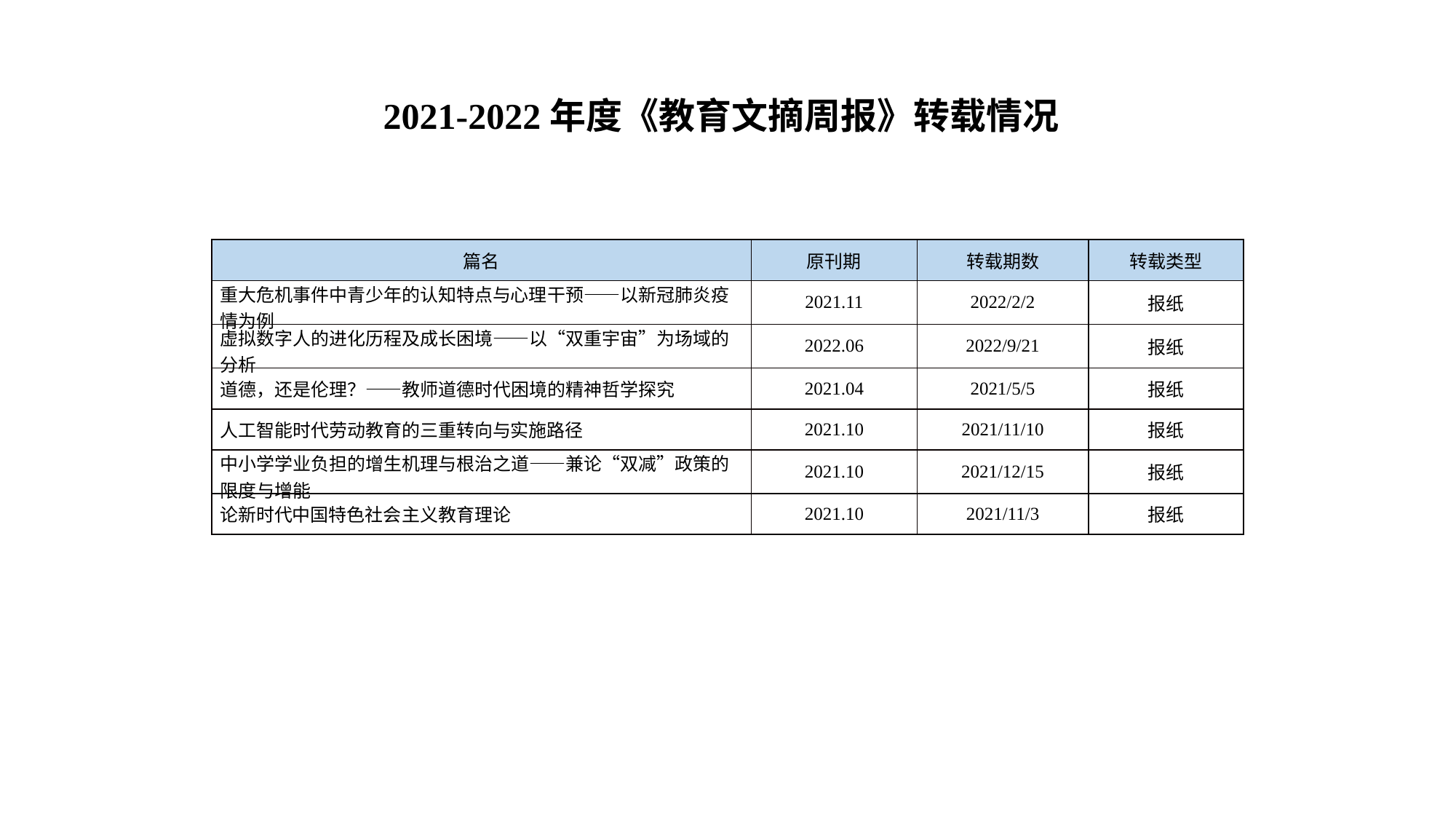

2021-2022年度《教育文摘周报》转载情况
| 篇名 | 原刊期 | 转载期数 | 转载类型 |
| --- | --- | --- | --- |
| 重大危机事件中青少年的认知特点与心理干预——以新冠肺炎疫情为例 | 2021.11 | 2022/2/2 | 报纸 |
| 虚拟数字人的进化历程及成长困境——以“双重宇宙”为场域的分析 | 2022.06 | 2022/9/21 | 报纸 |
| 道德，还是伦理？——教师道德时代困境的精神哲学探究 | 2021.04 | 2021/5/5 | 报纸 |
| 人工智能时代劳动教育的三重转向与实施路径 | 2021.10 | 2021/11/10 | 报纸 |
| 中小学学业负担的增生机理与根治之道——兼论“双减”政策的限度与增能 | 2021.10 | 2021/12/15 | 报纸 |
| 论新时代中国特色社会主义教育理论 | 2021.10 | 2021/11/3 | 报纸 |